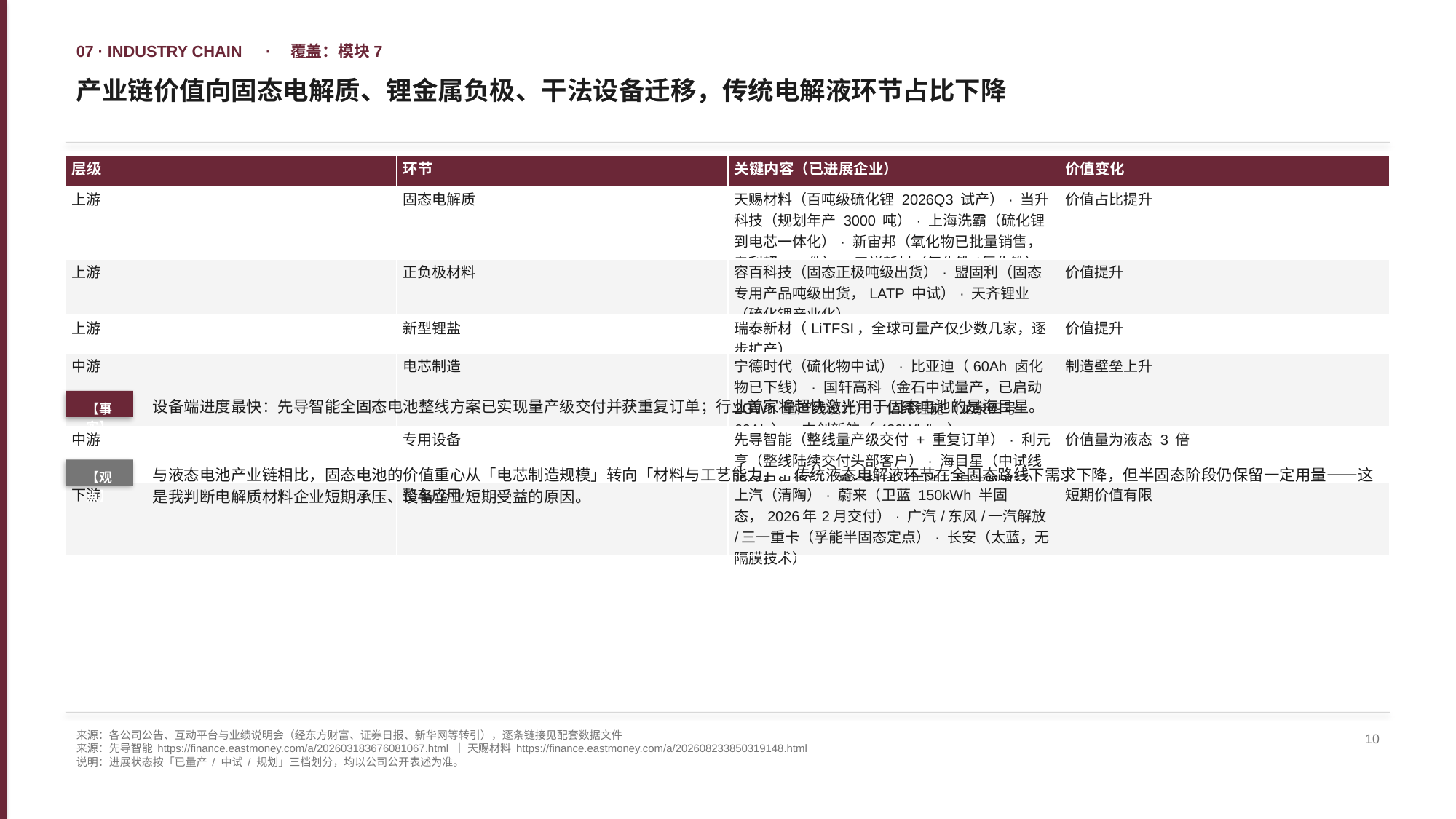

07 · INDUSTRY CHAIN　·　覆盖：模块7
产业链价值向固态电解质、锂金属负极、干法设备迁移，传统电解液环节占比下降

| 层级 | 环节 | 关键内容（已进展企业） | 价值变化 |
| --- | --- | --- | --- |
| 上游 | 固态电解质 | 天赐材料（百吨级硫化锂 2026Q3 试产）· 当升科技（规划年产 3000 吨）· 上海洗霸（硫化锂到电芯一体化）· 新宙邦（氧化物已批量销售，专利超 30 件）· 三祥新材（氧化锆/氯化锆） | 价值占比提升 |
| 上游 | 正负极材料 | 容百科技（固态正极吨级出货）· 盟固利（固态专用产品吨级出货，LATP 中试）· 天齐锂业（硫化锂产业化） | 价值提升 |
| 上游 | 新型锂盐 | 瑞泰新材（LiTFSI，全球可量产仅少数几家，逐步扩产） | 价值提升 |
| 中游 | 电芯制造 | 宁德时代（硫化物中试）· 比亚迪（60Ah 卤化物已下线）· 国轩高科（金石中试量产，已启动 2GWh 量产线设计）· 亿纬锂能（龙泉四号 60Ah）· 中创新航（430Wh/kg） | 制造壁垒上升 |
| 中游 | 专用设备 | 先导智能（整线量产级交付 + 重复订单）· 利元亨（整线陆续交付头部客户）· 海目星（中试线设备已出货）· 赢合科技（干法+湿法双路径） | 价值量为液态 3 倍 |
| 下游 | 整车应用 | 上汽（清陶）· 蔚来（卫蓝 150kWh 半固态，2026年2月交付）· 广汽/东风/一汽解放/三一重卡（孚能半固态定点）· 长安（太蓝，无隔膜技术） | 短期价值有限 |
设备端进度最快：先导智能全固态电池整线方案已实现量产级交付并获重复订单；行业首家将超快激光用于固态电池的是海目星。

【事实】
与液态电池产业链相比，固态电池的价值重心从「电芯制造规模」转向「材料与工艺能力」。传统液态电解液环节在全固态路线下需求下降，但半固态阶段仍保留一定用量——这是我判断电解质材料企业短期承压、设备企业短期受益的原因。

【观点】

来源：各公司公告、互动平台与业绩说明会（经东方财富、证券日报、新华网等转引），逐条链接见配套数据文件
来源：先导智能 https://finance.eastmoney.com/a/202603183676081067.html ｜ 天赐材料 https://finance.eastmoney.com/a/202608233850319148.html
说明：进展状态按「已量产 / 中试 / 规划」三档划分，均以公司公开表述为准。
10